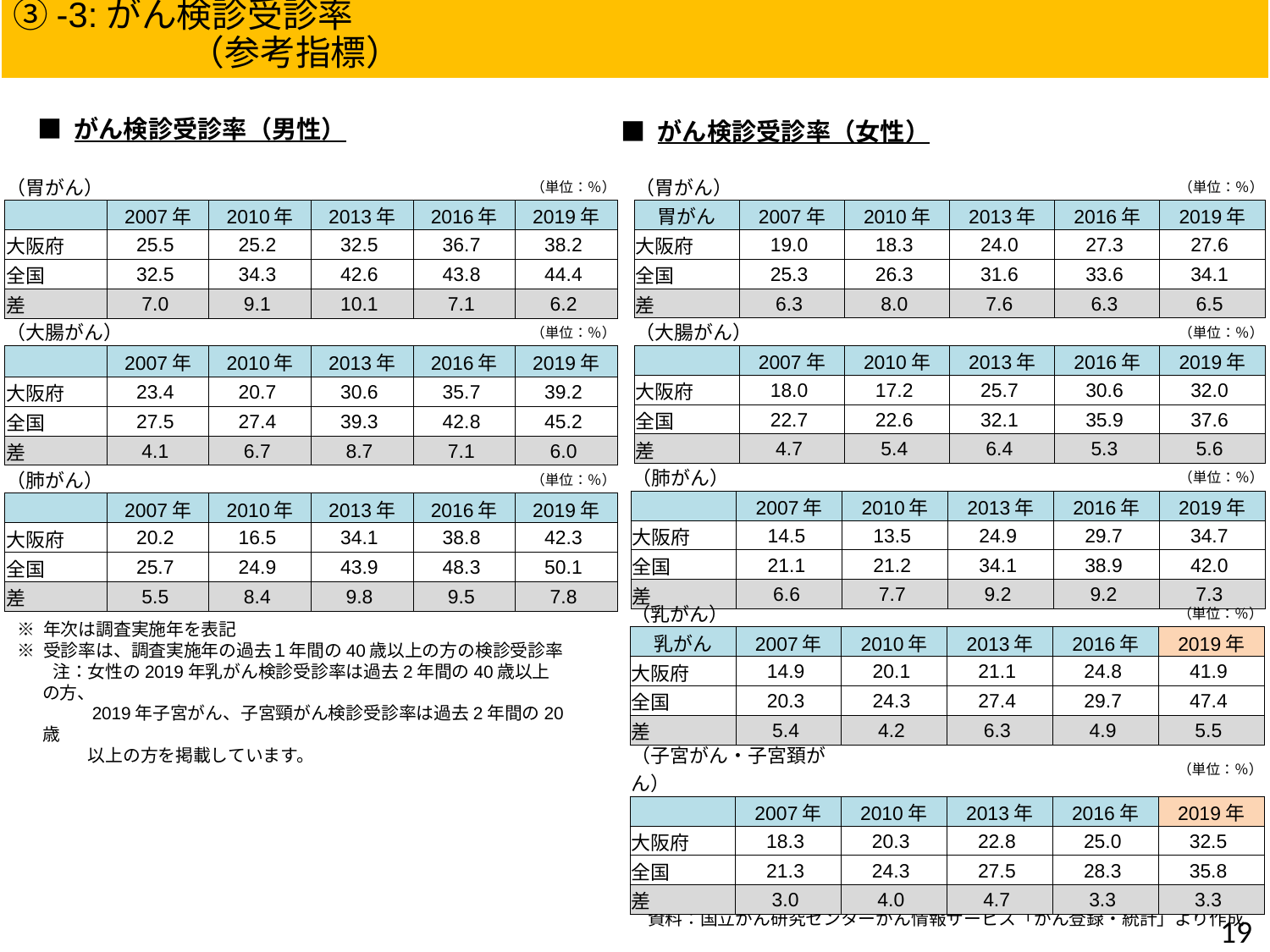

方向性Ⅱ）人口減少・超高齢化社会でも持続可能な地域づくり
③-3:がん検診受診率　　　　　　　　　　　　　　　　　　　　　　　　　　　　　　（参考指標）
■ がん検診受診率（男性）
■ がん検診受診率（女性）
| （胃がん） |  |  |  |  | （単位：％） |
| --- | --- | --- | --- | --- | --- |
| 胃がん | 2007年 | 2010年 | 2013年 | 2016年 | 2019年 |
| 大阪府 | 19.0 | 18.3 | 24.0 | 27.3 | 27.6 |
| 全国 | 25.3 | 26.3 | 31.6 | 33.6 | 34.1 |
| 差 | 6.3 | 8.0 | 7.6 | 6.3 | 6.5 |
| （胃がん） |  |  |  |  | （単位：％） |
| --- | --- | --- | --- | --- | --- |
|  | 2007年 | 2010年 | 2013年 | 2016年 | 2019年 |
| 大阪府 | 25.5 | 25.2 | 32.5 | 36.7 | 38.2 |
| 全国 | 32.5 | 34.3 | 42.6 | 43.8 | 44.4 |
| 差 | 7.0 | 9.1 | 10.1 | 7.1 | 6.2 |
| （大腸がん） |  |  |  |  | （単位：％） |
| --- | --- | --- | --- | --- | --- |
|  | 2007年 | 2010年 | 2013年 | 2016年 | 2019年 |
| 大阪府 | 18.0 | 17.2 | 25.7 | 30.6 | 32.0 |
| 全国 | 22.7 | 22.6 | 32.1 | 35.9 | 37.6 |
| 差 | 4.7 | 5.4 | 6.4 | 5.3 | 5.6 |
| （大腸がん） |  |  |  |  | （単位：％） |
| --- | --- | --- | --- | --- | --- |
|  | 2007年 | 2010年 | 2013年 | 2016年 | 2019年 |
| 大阪府 | 23.4 | 20.7 | 30.6 | 35.7 | 39.2 |
| 全国 | 27.5 | 27.4 | 39.3 | 42.8 | 45.2 |
| 差 | 4.1 | 6.7 | 8.7 | 7.1 | 6.0 |
| （肺がん） |  |  |  |  | （単位：％） |
| --- | --- | --- | --- | --- | --- |
|  | 2007年 | 2010年 | 2013年 | 2016年 | 2019年 |
| 大阪府 | 14.5 | 13.5 | 24.9 | 29.7 | 34.7 |
| 全国 | 21.1 | 21.2 | 34.1 | 38.9 | 42.0 |
| 差 | 6.6 | 7.7 | 9.2 | 9.2 | 7.3 |
| （肺がん） |  |  |  |  | （単位：％） |
| --- | --- | --- | --- | --- | --- |
|  | 2007年 | 2010年 | 2013年 | 2016年 | 2019年 |
| 大阪府 | 20.2 | 16.5 | 34.1 | 38.8 | 42.3 |
| 全国 | 25.7 | 24.9 | 43.9 | 48.3 | 50.1 |
| 差 | 5.5 | 8.4 | 9.8 | 9.5 | 7.8 |
| （乳がん） |  |  |  |  | （単位：％） |
| --- | --- | --- | --- | --- | --- |
| 乳がん | 2007年 | 2010年 | 2013年 | 2016年 | 2019年 |
| 大阪府 | 14.9 | 20.1 | 21.1 | 24.8 | 41.9 |
| 全国 | 20.3 | 24.3 | 27.4 | 29.7 | 47.4 |
| 差 | 5.4 | 4.2 | 6.3 | 4.9 | 5.5 |
※ 年次は調査実施年を表記
※ 受診率は、調査実施年の過去１年間の40歳以上の方の検診受診率
　　注：女性の2019年乳がん検診受診率は過去2年間の40歳以上の方、
　　　　2019年子宮がん、子宮頸がん検診受診率は過去2年間の20歳
　　　　以上の方を掲載しています。

| （子宮がん・子宮頚がん） |  |  |  |  | （単位：％） |
| --- | --- | --- | --- | --- | --- |
|  | 2007年 | 2010年 | 2013年 | 2016年 | 2019年 |
| 大阪府 | 18.3 | 20.3 | 22.8 | 25.0 | 32.5 |
| 全国 | 21.3 | 24.3 | 27.5 | 28.3 | 35.8 |
| 差 | 3.0 | 4.0 | 4.7 | 3.3 | 3.3 |
資料：国立がん研究センターがん情報サービス「がん登録・統計」より作成
19